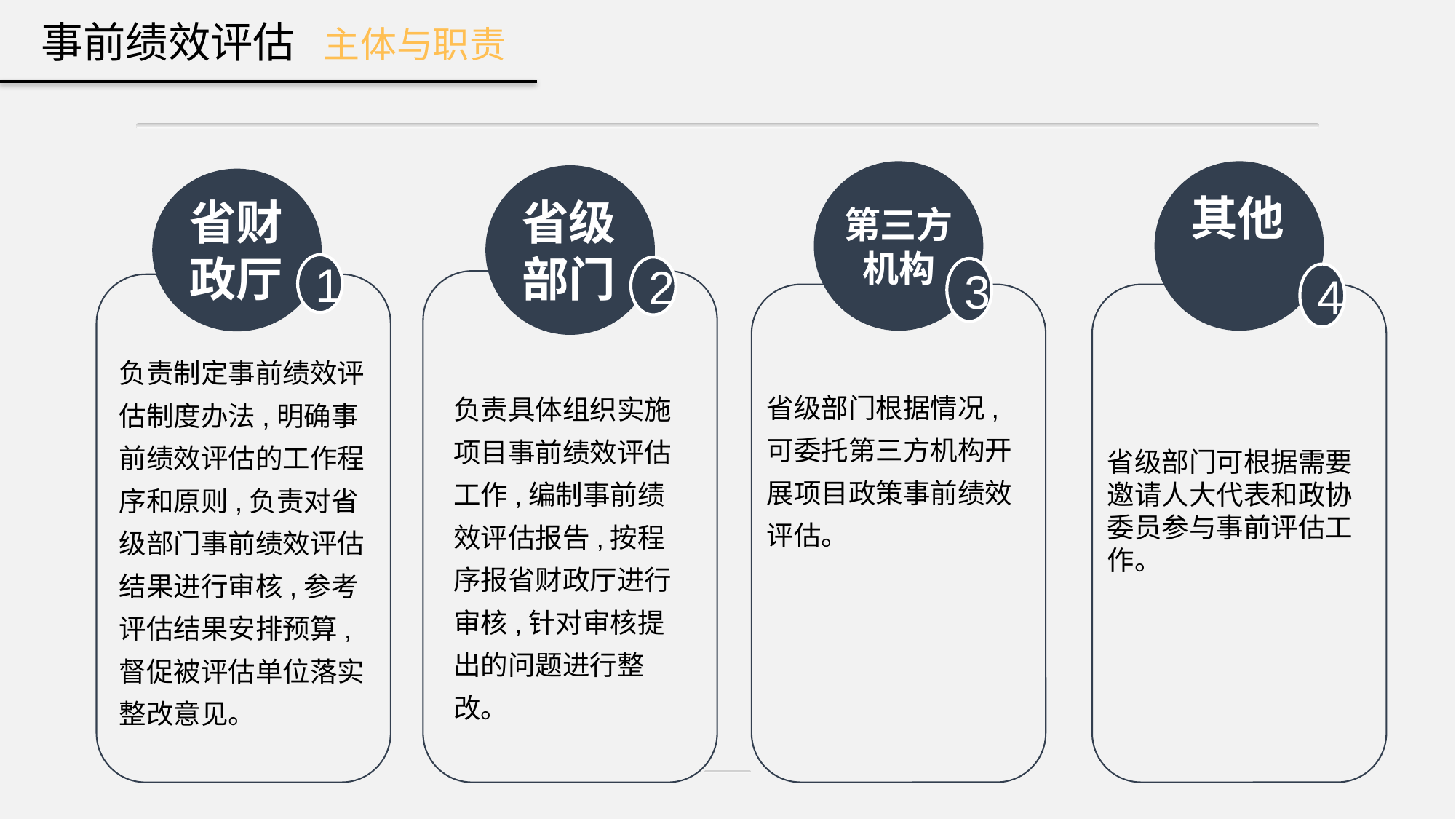

事前绩效评估   主体与职责

第三方机构
3

其他
4

省财政厅
省级部门
1
2

负责制定事前绩效评估制度办法,明确事前绩效评估的工作程序和原则,负责对省级部门事前绩效评估结果进行审核,参考评估结果安排预算,督促被评估单位落实整改意见。
省级部门根据情况,可委托第三方机构开展项目政策事前绩效评估。

负责具体组织实施项目事前绩效评估工作,编制事前绩效评估报告,按程序报省财政厅进行审核,针对审核提出的问题进行整改。
省级部门可根据需要邀请人大代表和政协委员参与事前评估工作。